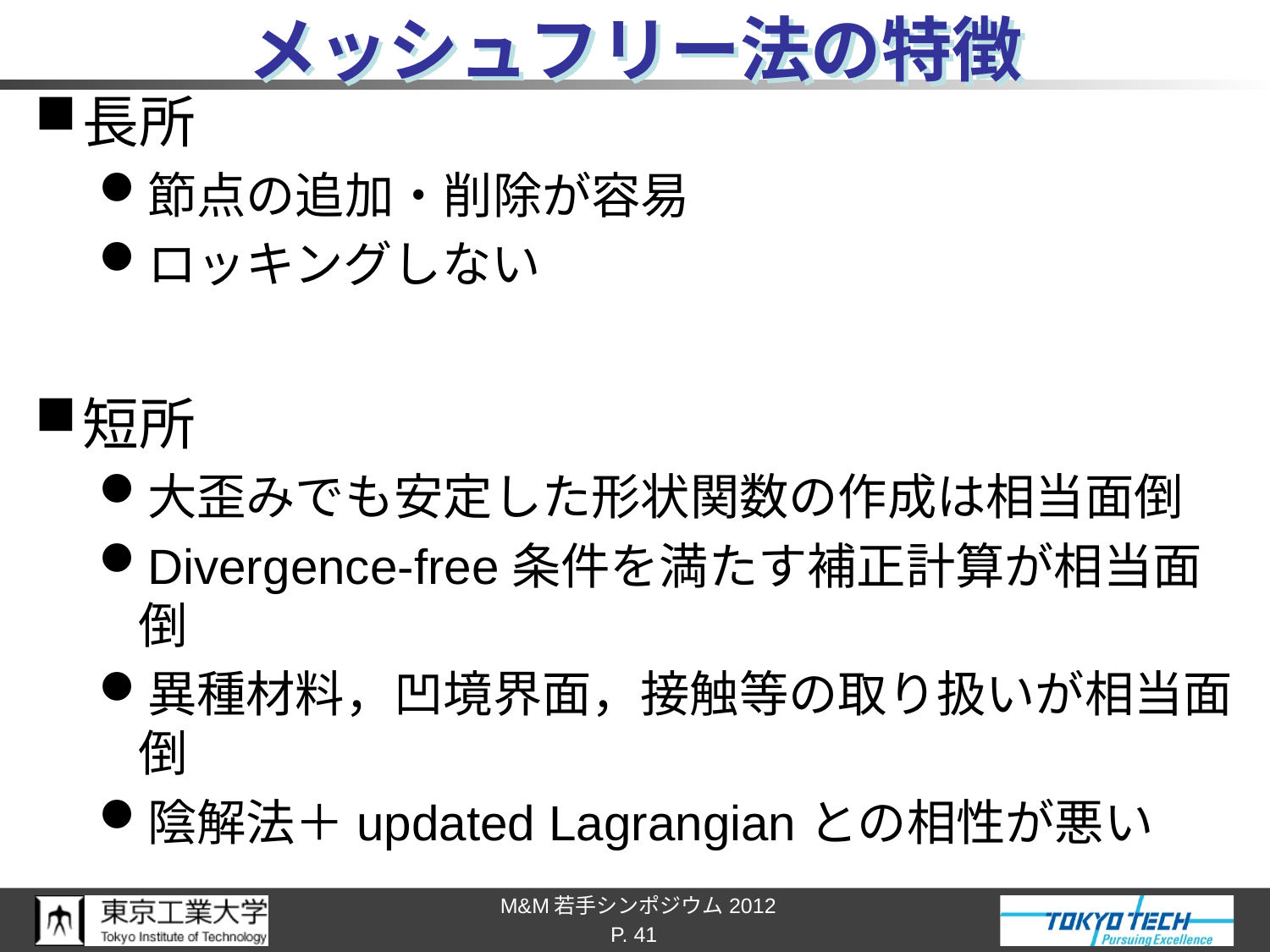

# メッシュフリー法の特徴
長所
節点の追加・削除が容易
ロッキングしない

短所
大歪みでも安定した形状関数の作成は相当面倒
Divergence-free条件を満たす補正計算が相当面倒
異種材料，凹境界面，接触等の取り扱いが相当面倒
陰解法＋updated Lagrangianとの相性が悪い

P. 41